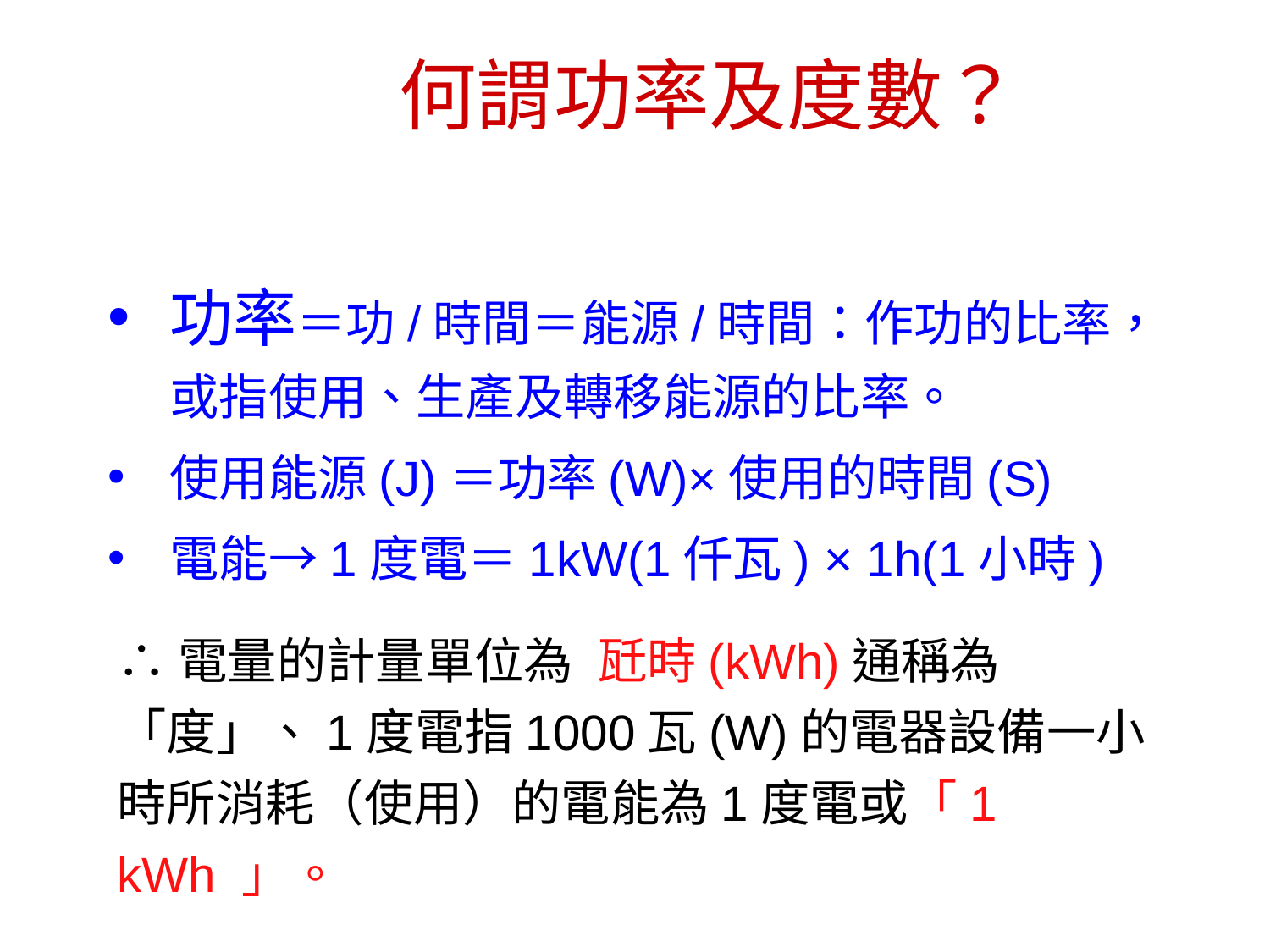

# 何謂功率及度數？
功率＝功/時間＝能源/時間：作功的比率，或指使用、生產及轉移能源的比率。
使用能源(J)＝功率(W)×使用的時間(S)
電能→1度電＝1kW(1仟瓦) × 1h(1小時)
∴電量的計量單位為 瓩時(kWh)通稱為「度」、1度電指1000瓦(W)的電器設備一小時所消耗（使用）的電能為1度電或「1 kWh 」。